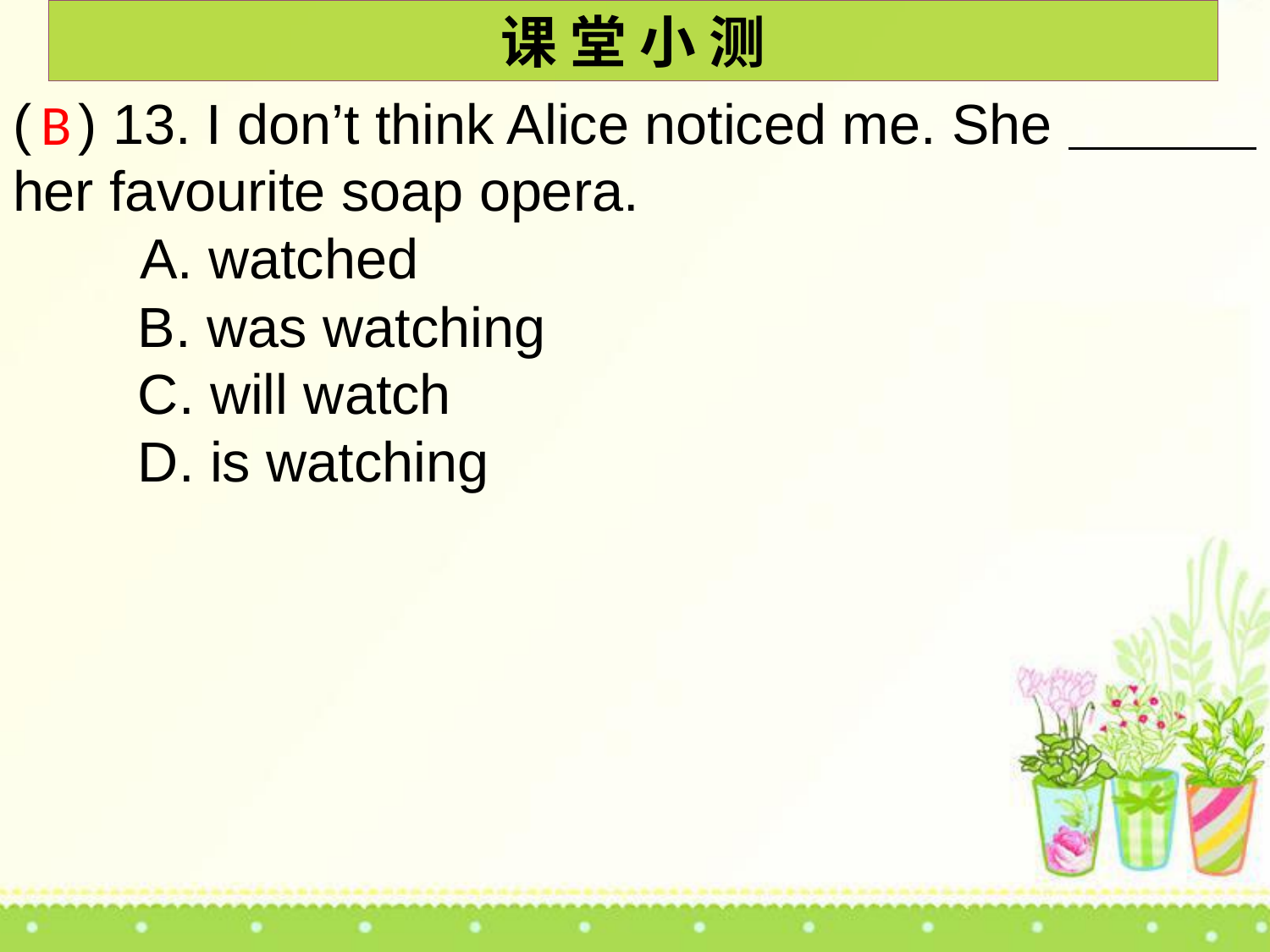

课 堂 小 测

(   ) 13. I don’t think Alice noticed me. She              her favourite soap opera.
	A. watched
        B. was watching
        C. will watch
        D. is watching
B